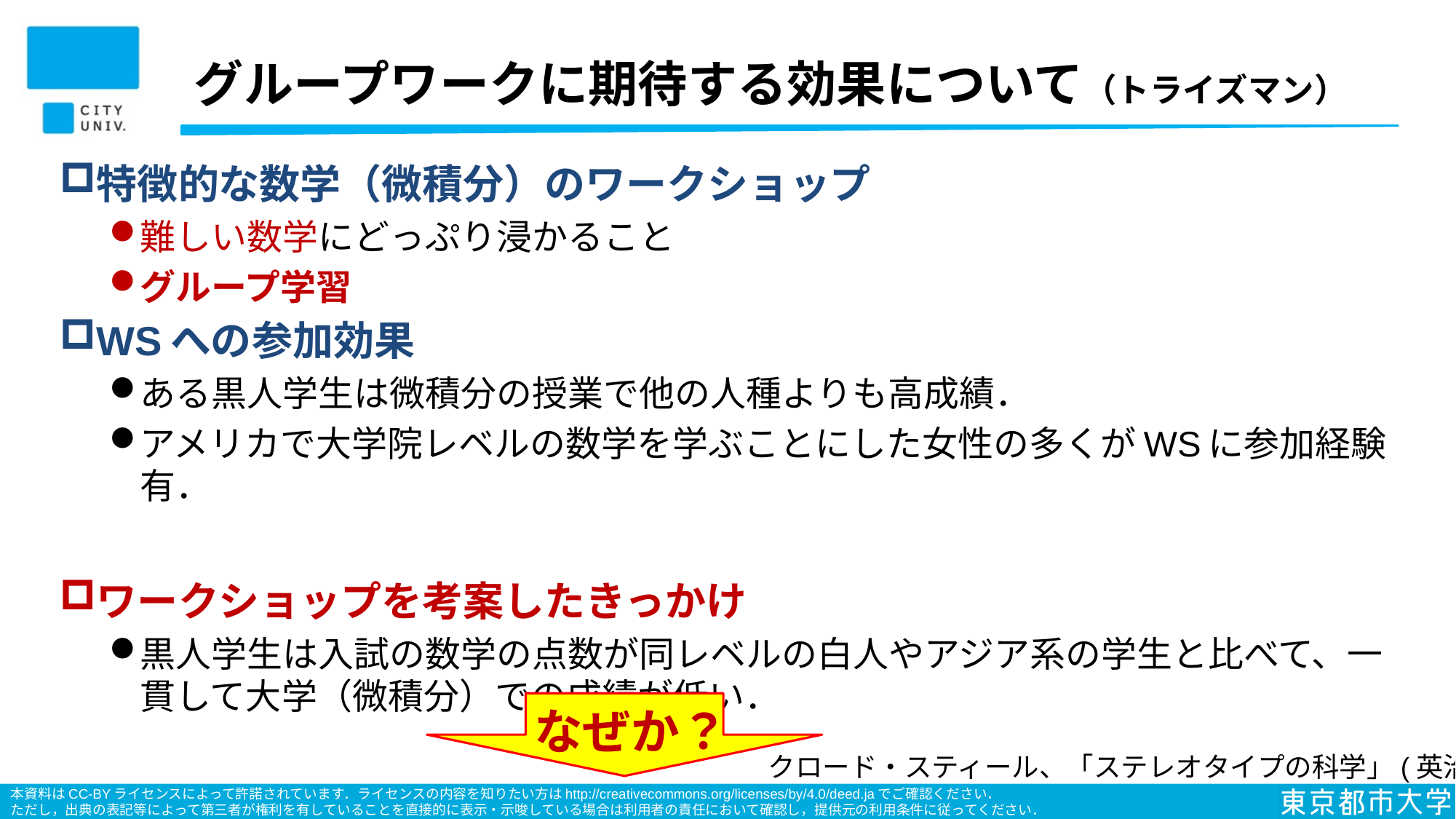

# グループワークに期待する効果について（トライズマン）
特徴的な数学（微積分）のワークショップ
難しい数学にどっぷり浸かること
グループ学習
WSへの参加効果
ある黒人学生は微積分の授業で他の人種よりも高成績．
アメリカで大学院レベルの数学を学ぶことにした女性の多くがWSに参加経験有．

ワークショップを考案したきっかけ
黒人学生は入試の数学の点数が同レベルの白人やアジア系の学生と比べて、一貫して大学（微積分）での成績が低い．

なぜか？
クロード・スティール、「ステレオタイプの科学」(英治出版)